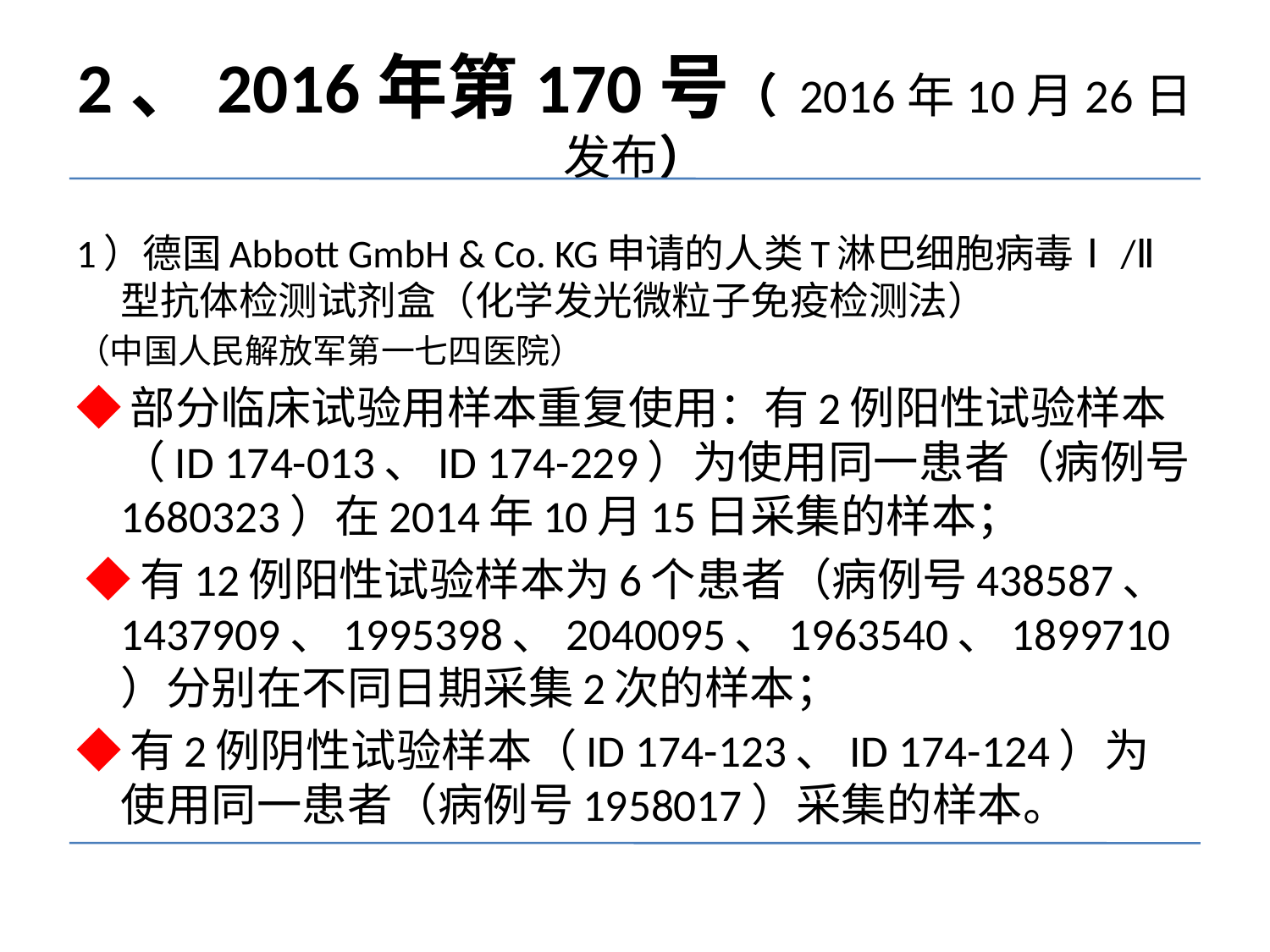

# 2、2016年第170号（ 2016年10月26日 发布）
1）德国Abbott GmbH & Co. KG申请的人类T淋巴细胞病毒Ⅰ/Ⅱ型抗体检测试剂盒（化学发光微粒子免疫检测法）
（中国人民解放军第一七四医院）
◆部分临床试验用样本重复使用：有2例阳性试验样本（ID 174-013、ID 174-229）为使用同一患者（病例号1680323）在2014年10月15日采集的样本；
 ◆有12例阳性试验样本为6个患者（病例号438587、1437909、1995398、2040095、1963540、1899710）分别在不同日期采集2次的样本；
◆有2例阴性试验样本（ID 174-123、ID 174-124）为使用同一患者（病例号1958017）采集的样本。